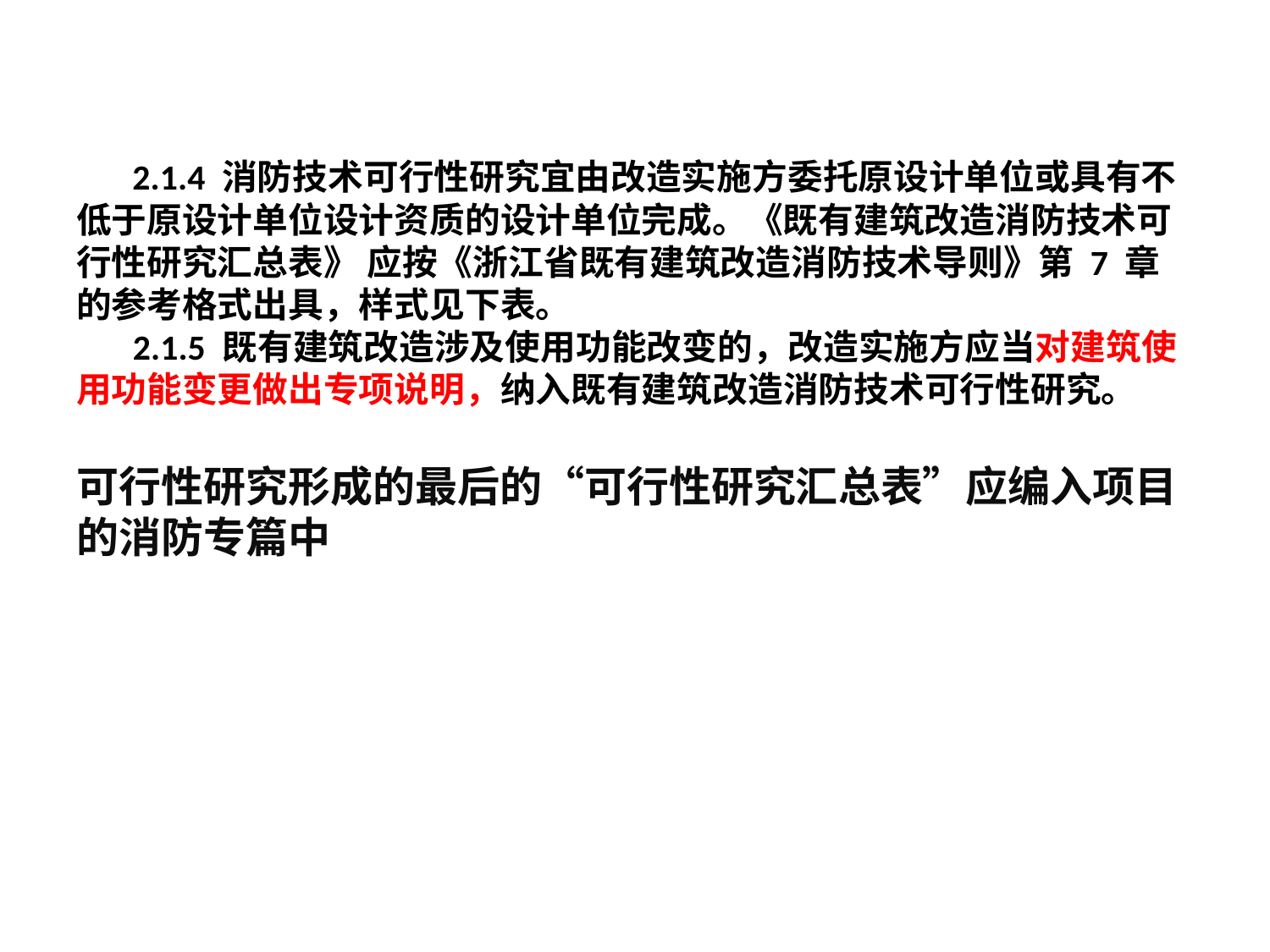

#
       2.1.4 消防技术可行性研究宜由改造实施方委托原设计单位或具有不低于原设计单位设计资质的设计单位完成。《既有建筑改造消防技术可行性研究汇总表》 应按《浙江省既有建筑改造消防技术导则》第 7 章的参考格式出具，样式见下表。
      2.1.5 既有建筑改造涉及使用功能改变的，改造实施方应当对建筑使用功能变更做出专项说明，纳入既有建筑改造消防技术可行性研究。
可行性研究形成的最后的“可行性研究汇总表”应编入项目的消防专篇中